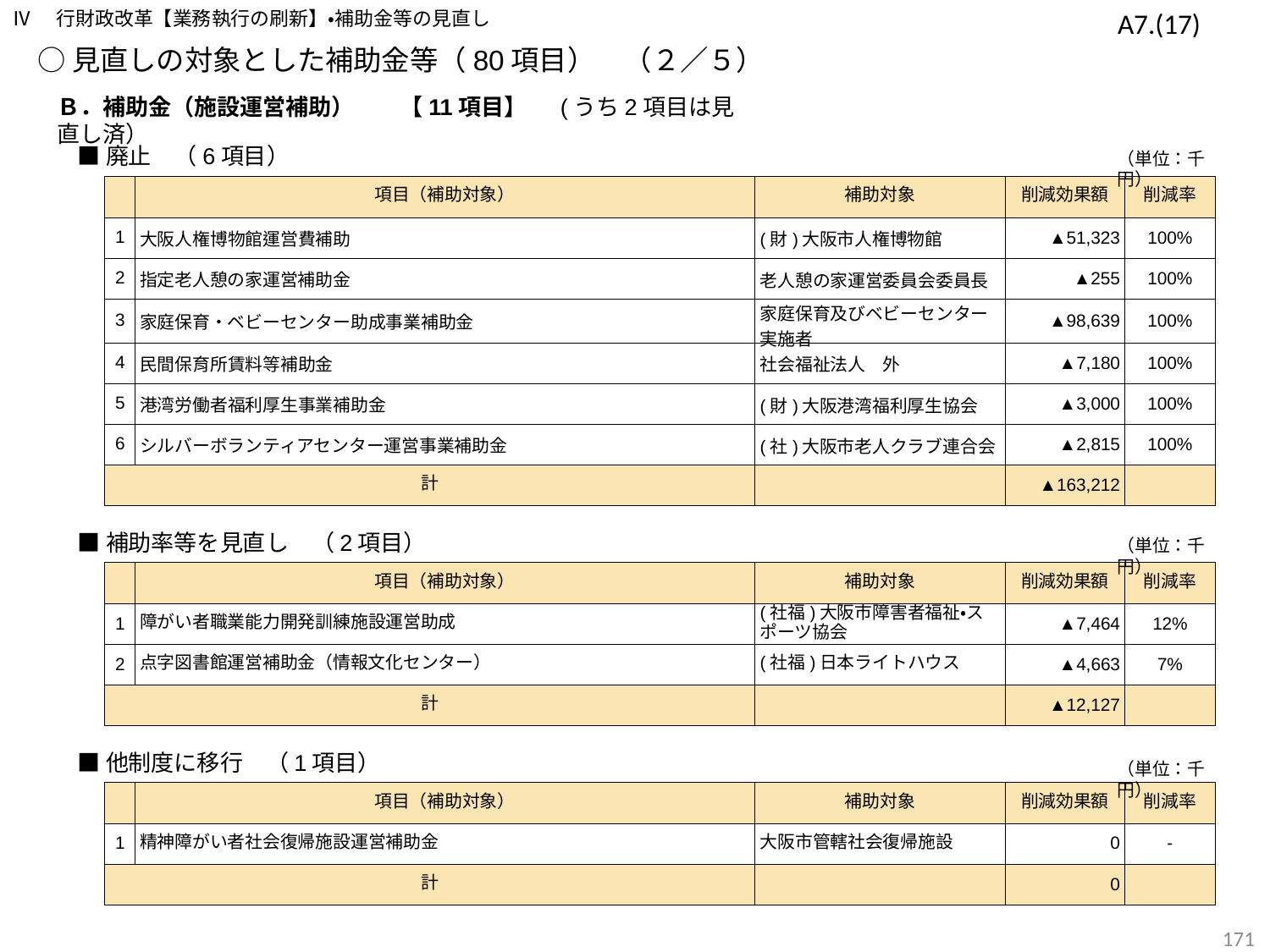

Ⅳ　行財政改革【業務執行の刷新】・補助金等の見直し
A7.(17)
○見直しの対象とした補助金等（80項目）　（２／５）
Ｂ．補助金（施設運営補助）　　【11項目】　 (うち2項目は見直し済）
■廃止　（6項目）
（単位：千円）
|  | 項目（補助対象） | 補助対象 | 削減効果額 | 削減率 |
| --- | --- | --- | --- | --- |
| 1 | 大阪人権博物館運営費補助 | (財)大阪市人権博物館 | ▲51,323 | 100% |
| 2 | 指定老人憩の家運営補助金 | 老人憩の家運営委員会委員長 | ▲255 | 100% |
| 3 | 家庭保育・ベビーセンター助成事業補助金 | 家庭保育及びベビーセンター実施者 | ▲98,639 | 100% |
| 4 | 民間保育所賃料等補助金 | 社会福祉法人　外 | ▲7,180 | 100% |
| 5 | 港湾労働者福利厚生事業補助金 | (財)大阪港湾福利厚生協会 | ▲3,000 | 100% |
| 6 | シルバーボランティアセンター運営事業補助金 | (社)大阪市老人クラブ連合会 | ▲2,815 | 100% |
| 計 |  |  | ▲163,212 |  |
■補助率等を見直し　（2項目）
（単位：千円）
|  | 項目（補助対象） | 補助対象 | 削減効果額 | 削減率 |
| --- | --- | --- | --- | --- |
| 1 | 障がい者職業能力開発訓練施設運営助成 | (社福)大阪市障害者福祉・スポーツ協会 | ▲7,464 | 12% |
| 2 | 点字図書館運営補助金（情報文化センター） | (社福)日本ライトハウス | ▲4,663 | 7% |
| 計 |  |  | ▲12,127 |  |
■他制度に移行　（1項目）
（単位：千円）
|  | 項目（補助対象） | 補助対象 | 削減効果額 | 削減率 |
| --- | --- | --- | --- | --- |
| 1 | 精神障がい者社会復帰施設運営補助金 | 大阪市管轄社会復帰施設 | 0 | - |
| 計 |  |  | 0 |  |
171